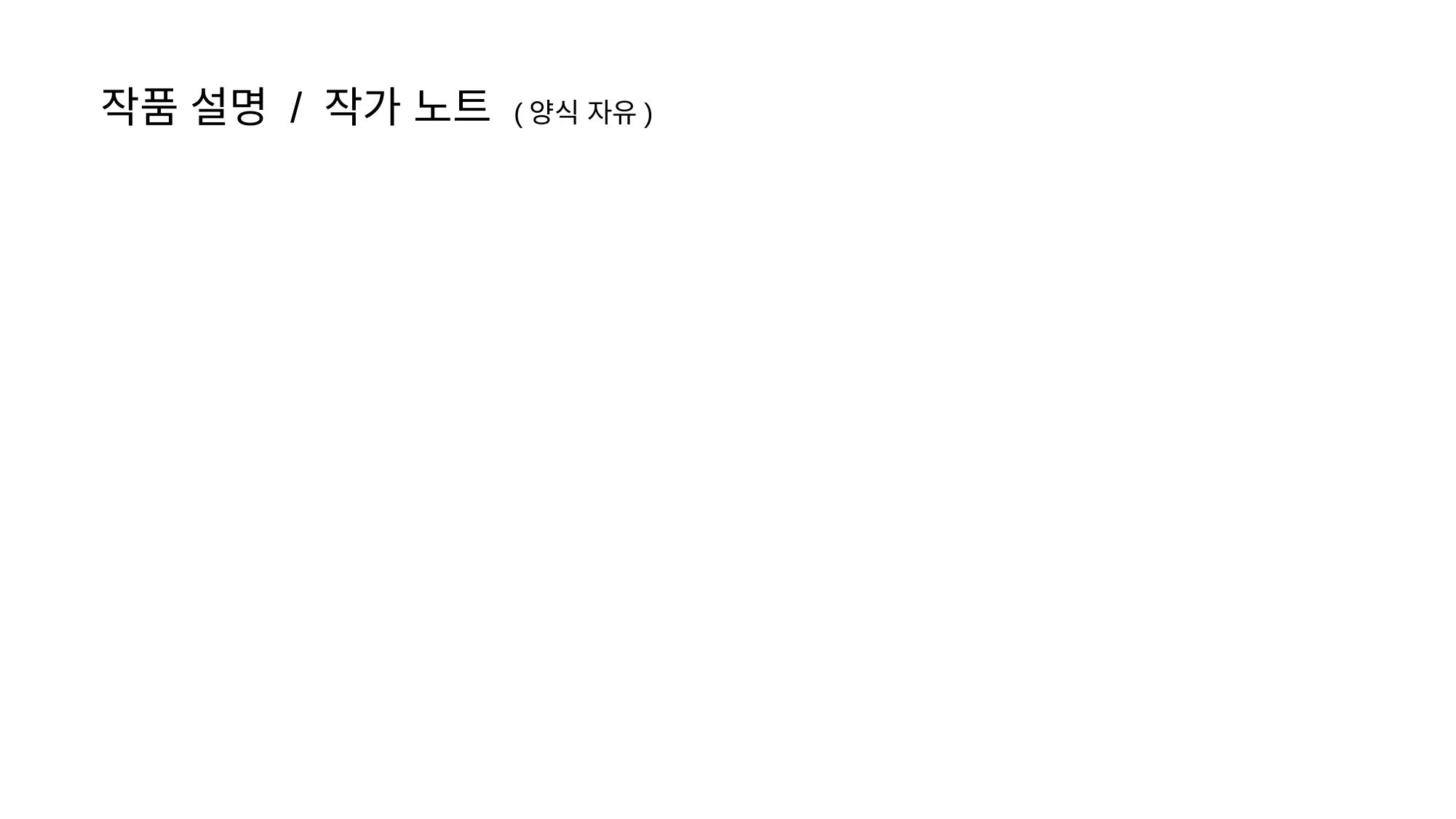

# 작품 설명 / 작가 노트 (양식 자유)